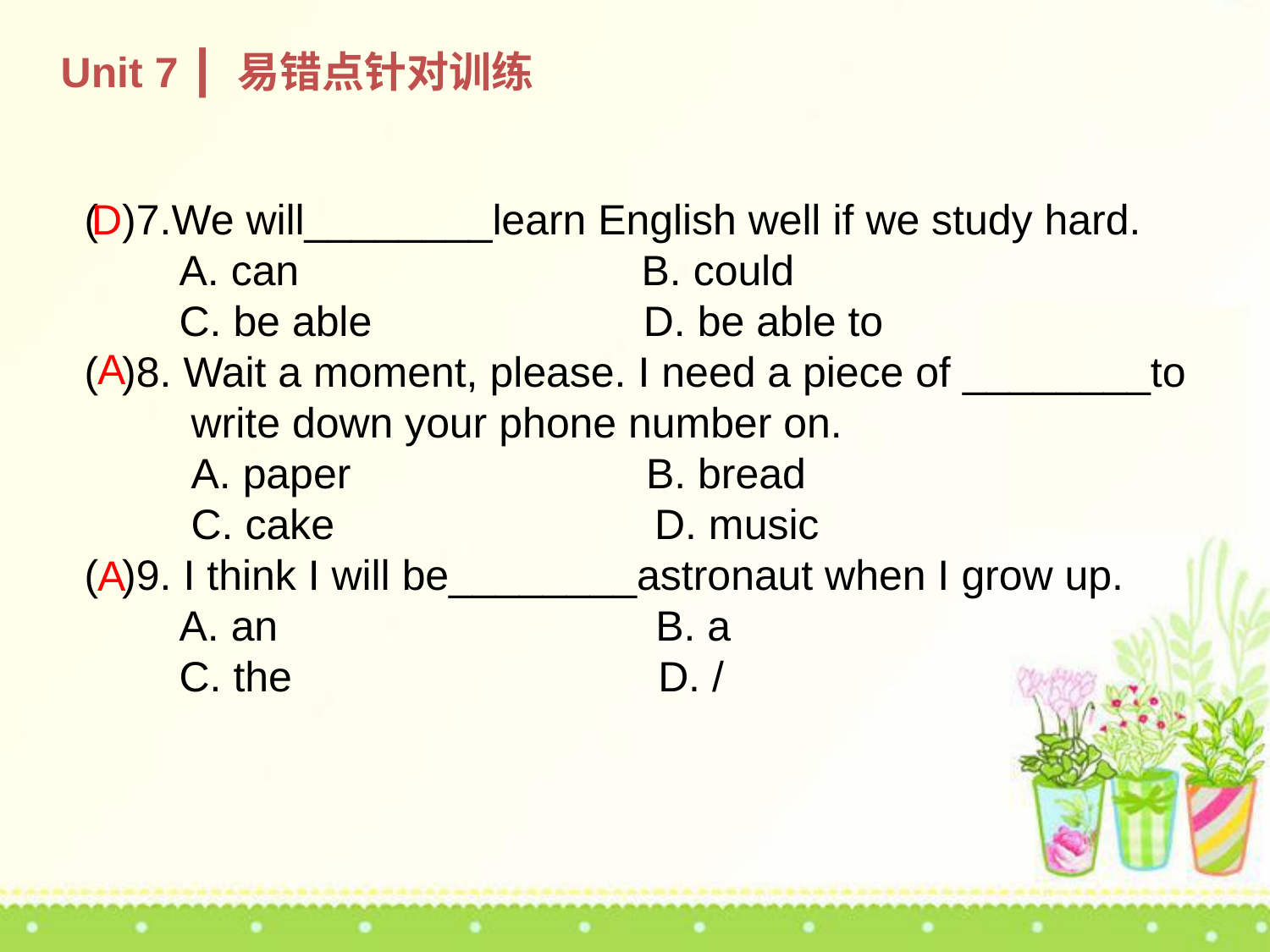

Unit 7 ┃ 易错点针对训练
 D
(  )7.We will________learn English well if we study hard.
        A. can                             B. could
        C. be able                       D. be able to
(  )8. Wait a moment, please. I need a piece of ________to
         write down your phone number on.
         A. paper                         B. bread
         C. cake                           D. music
(  )9. I think I will be________astronaut when I grow up.
        A. an                                B. a
        C. the                               D. /
A
A